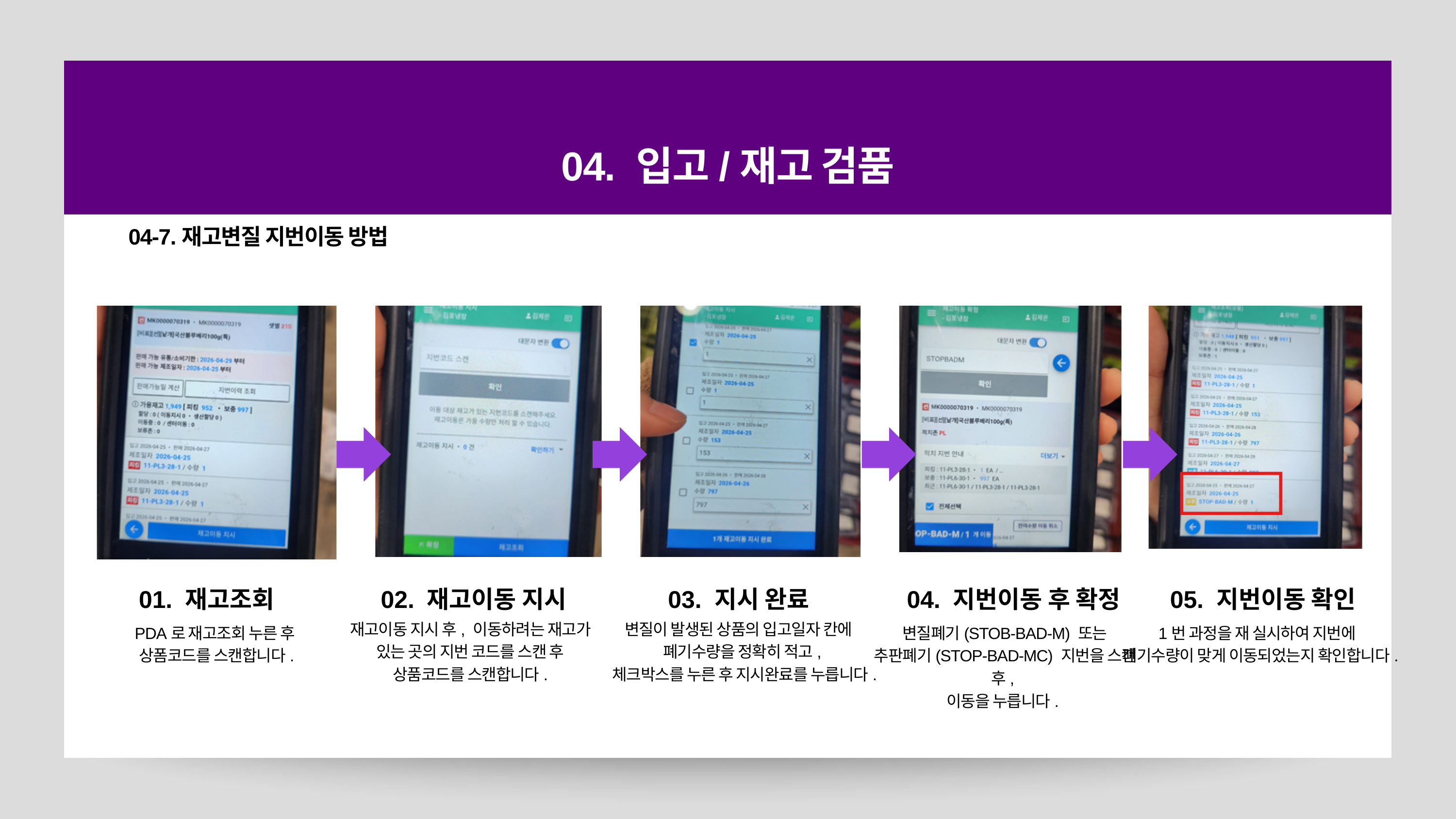

04. 입고/재고 검품
04-7.재고변질 지번이동 방법

01. 재고조회
02. 재고이동 지시
03. 지시 완료
04. 지번이동 후 확정
05. 지번이동 확인
재고이동 지시 후, 이동하려는 재고가 있는 곳의 지번 코드를 스캔 후
상품코드를 스캔합니다.
변질이 발생된 상품의 입고일자 칸에
 폐기수량을 정확히 적고,
 체크박스를 누른 후 지시완료를 누릅니다.
PDA로 재고조회 누른 후
상폼코드를 스캔합니다.
변질폐기(STOB-BAD-M) 또는
추판폐기(STOP-BAD-MC) 지번을 스캔 후,
이동을 누릅니다.
1번 과정을 재 실시하여 지번에 폐기수량이 맞게 이동되었는지 확인합니다.